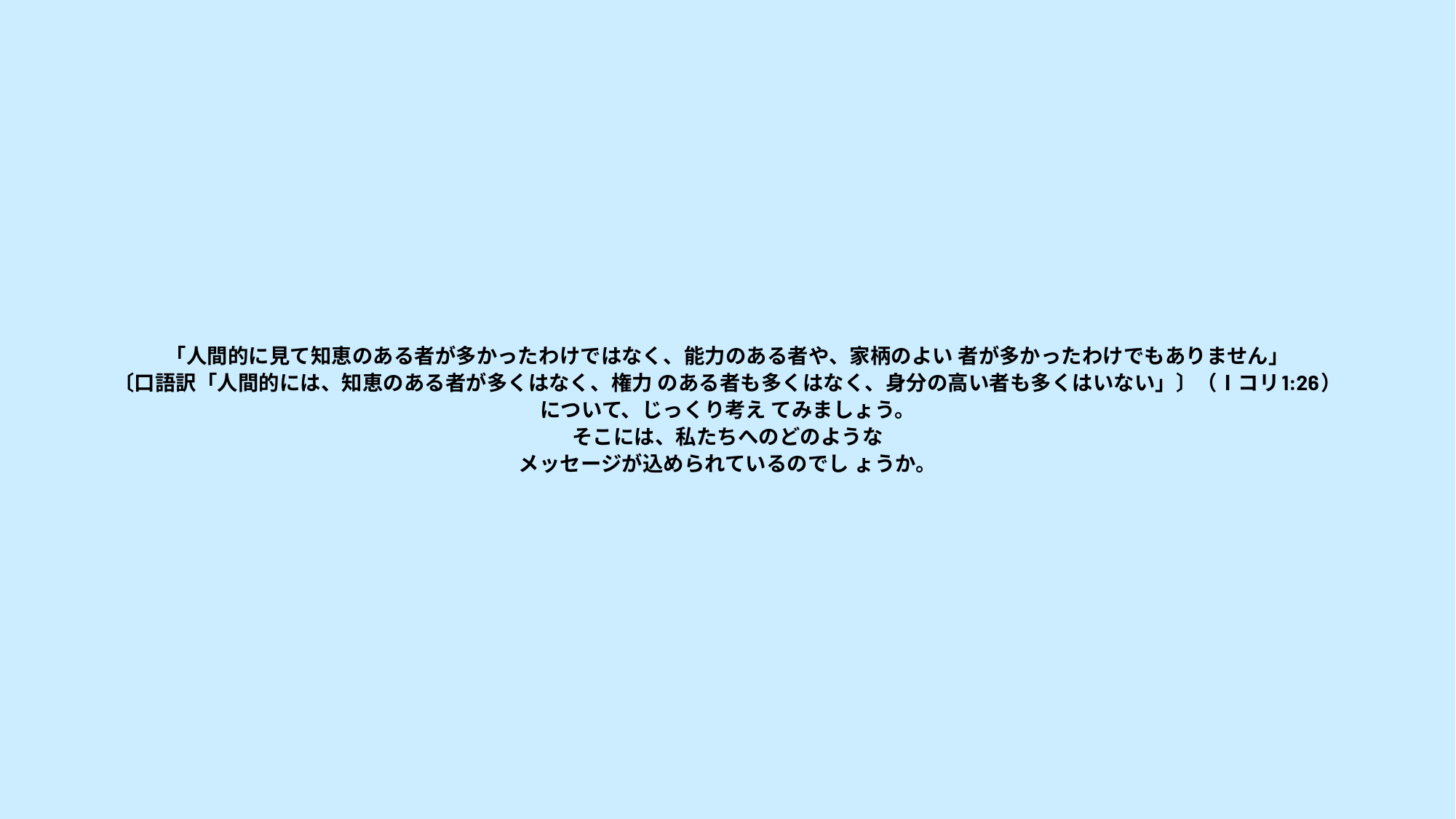

# 「人間的に見て知恵のある者が多かったわけではなく、能力のある者や、家柄のよい 者が多かったわけでもありません」 〔口語訳「人間的には、知恵のある者が多くはなく、権力 のある者も多くはなく、身分の高い者も多くはいない」〕（Ⅰコリ1:26） について、じっくり考え てみましょう。 そこには、私たちへのどのような メッセージが込められているのでし ょうか。